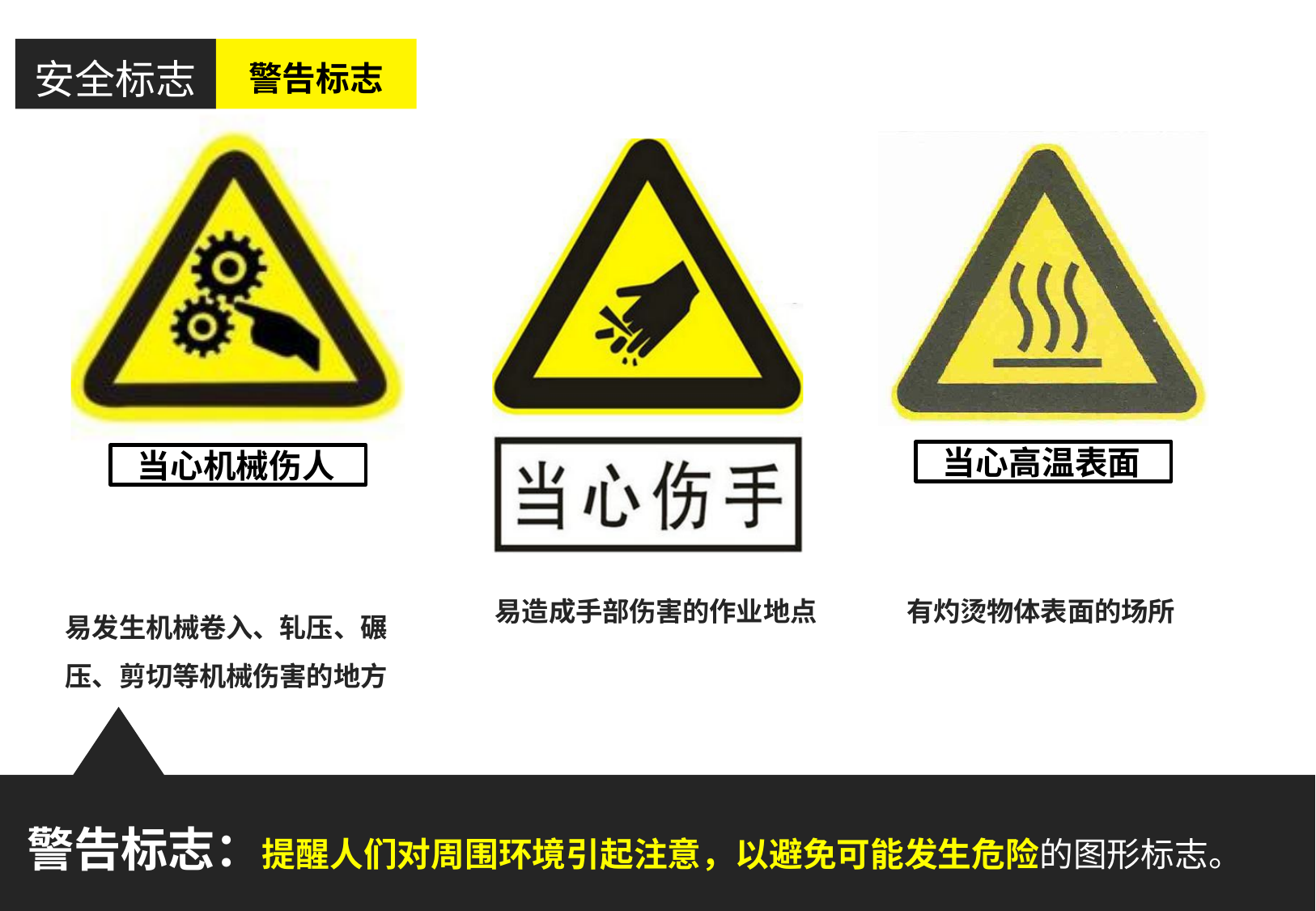

# 安全标志
警告标志

当心高温表面
当心机械伤人
易发生机械卷入、轧压、碾 压、剪切等机械伤害的地方
易造成手部伤害的作业地点
有灼烫物体表面的场所

警告标志：提醒人们对周围环境引起注意，以避免可能发生危险的图形标志。